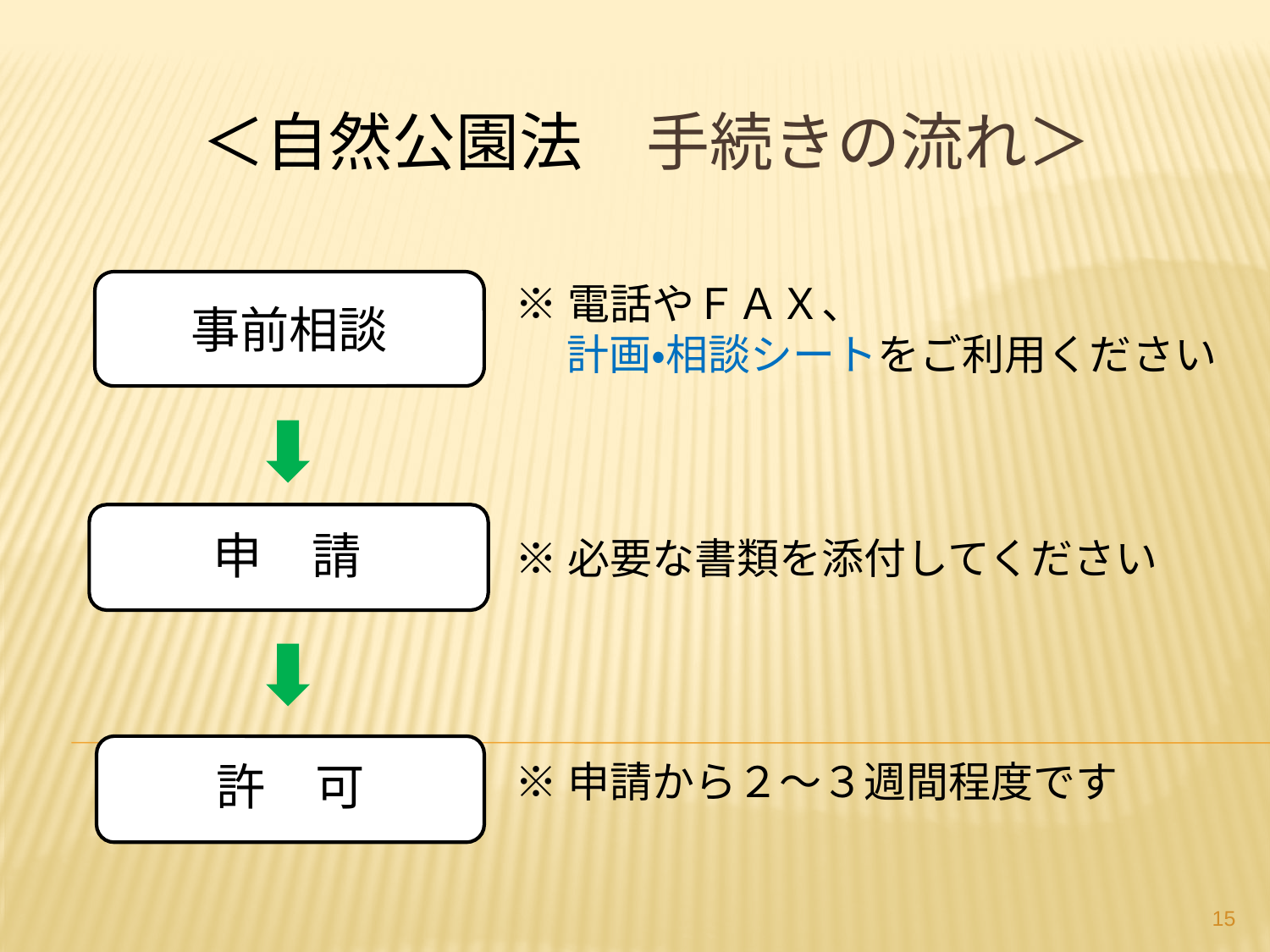

＜自然公園法　手続きの流れ＞
※電話やＦＡＸ、
　 計画・相談シートをご利用ください
事前相談

申　請
※必要な書類を添付してください

許　可
※申請から２～３週間程度です
15